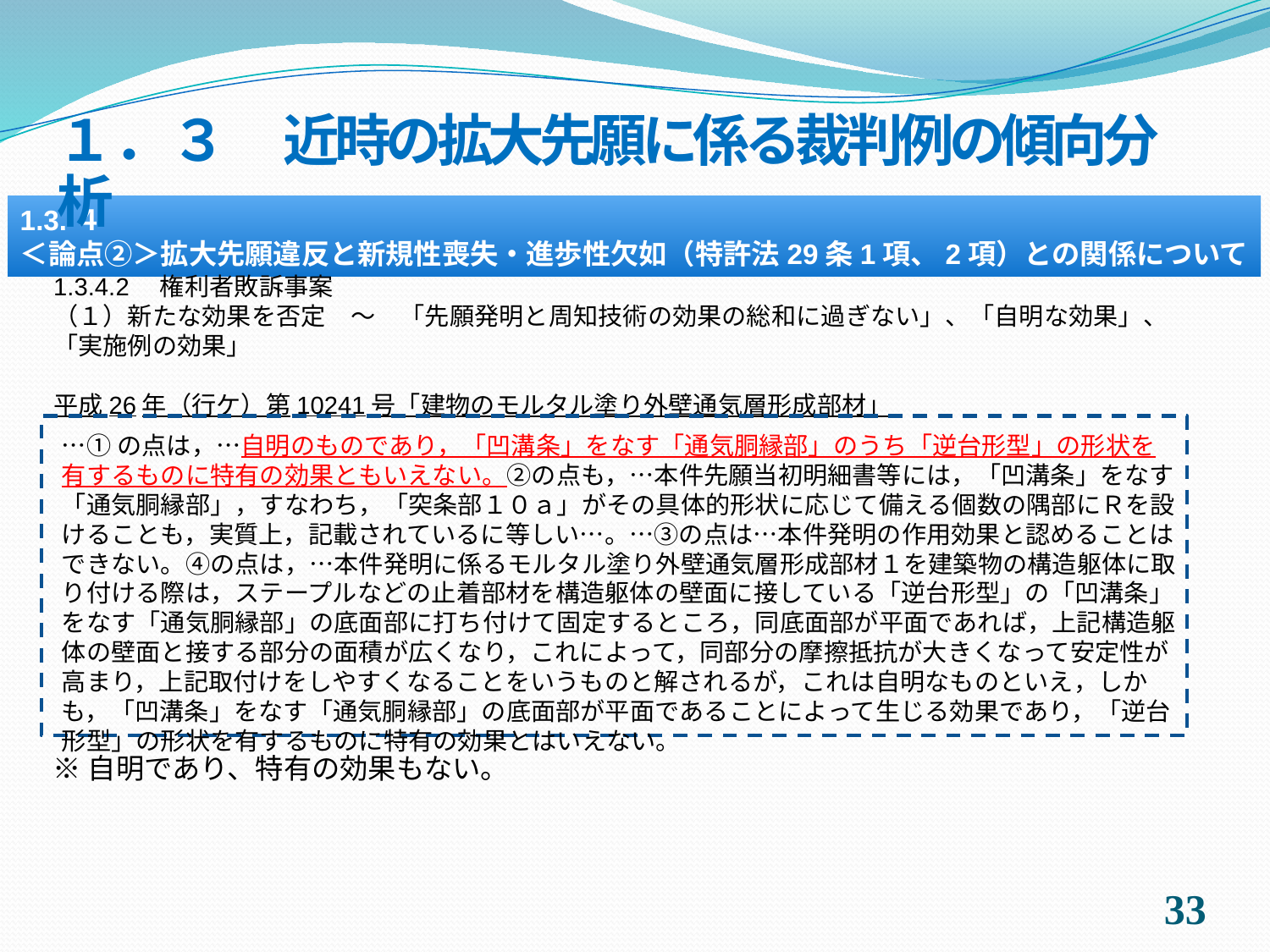

１．３　近時の拡大先願に係る裁判例の傾向分析
1.3.４
＜論点②＞拡大先願違反と新規性喪失・進歩性欠如（特許法29条1項、2項）との関係について
1.3.4.2　権利者敗訴事案
（１）新たな効果を否定　～　「先願発明と周知技術の効果の総和に過ぎない」、「自明な効果」、「実施例の効果」

平成26年（行ケ）第10241号「建物のモルタル塗り外壁通気層形成部材」

…①の点は，…自明のものであり，「凹溝条」をなす「通気胴縁部」のうち「逆台形型」の形状を有するものに特有の効果ともいえない。②の点も，…本件先願当初明細書等には，「凹溝条」をなす「通気胴縁部」，すなわち，「突条部１０ａ」がその具体的形状に応じて備える個数の隅部にＲを設けることも，実質上，記載されているに等しい…。…③の点は…本件発明の作用効果と認めることはできない。④の点は，…本件発明に係るモルタル塗り外壁通気層形成部材１を建築物の構造躯体に取り付ける際は，ステープルなどの止着部材を構造躯体の壁面に接している「逆台形型」の「凹溝条」をなす「通気胴縁部」の底面部に打ち付けて固定するところ，同底面部が平面であれば，上記構造躯体の壁面と接する部分の面積が広くなり，これによって，同部分の摩擦抵抗が大きくなって安定性が高まり，上記取付けをしやすくなることをいうものと解されるが，これは自明なものといえ，しかも，「凹溝条」をなす「通気胴縁部」の底面部が平面であることによって生じる効果であり，「逆台形型」の形状を有するものに特有の効果とはいえない。
※自明であり、特有の効果もない。
33